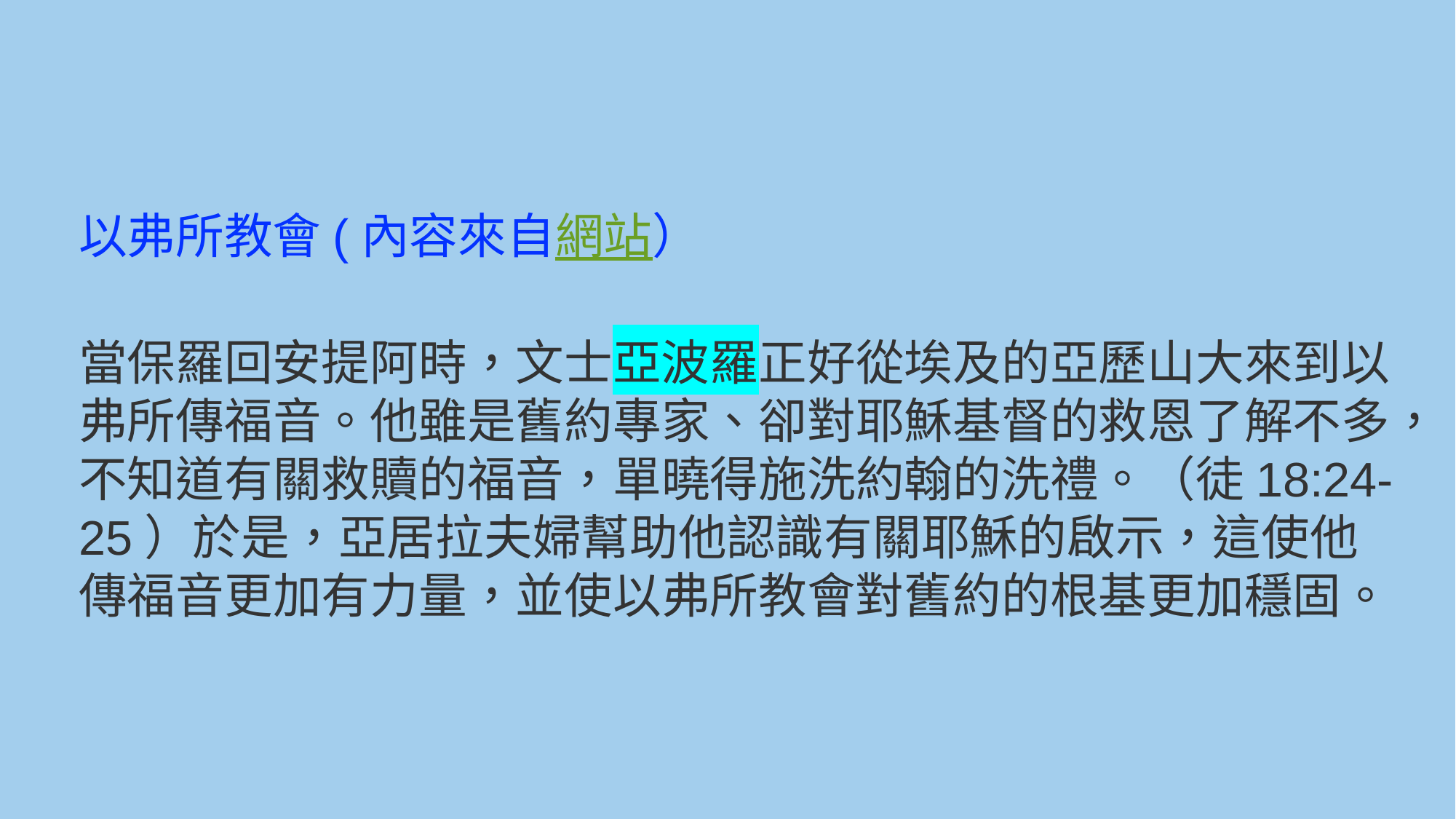

以弗所教會(內容來自網站）
當保羅回安提阿時，文士亞波羅正好從埃及的亞歷山大來到以弗所傳福音。他雖是舊約專家、卻對耶穌基督的救恩了解不多，不知道有關救贖的福音，單曉得施洗約翰的洗禮。（徒18:24-25）於是，亞居拉夫婦幫助他認識有關耶穌的啟示，這使他傳福音更加有力量，並使以弗所教會對舊約的根基更加穩固。